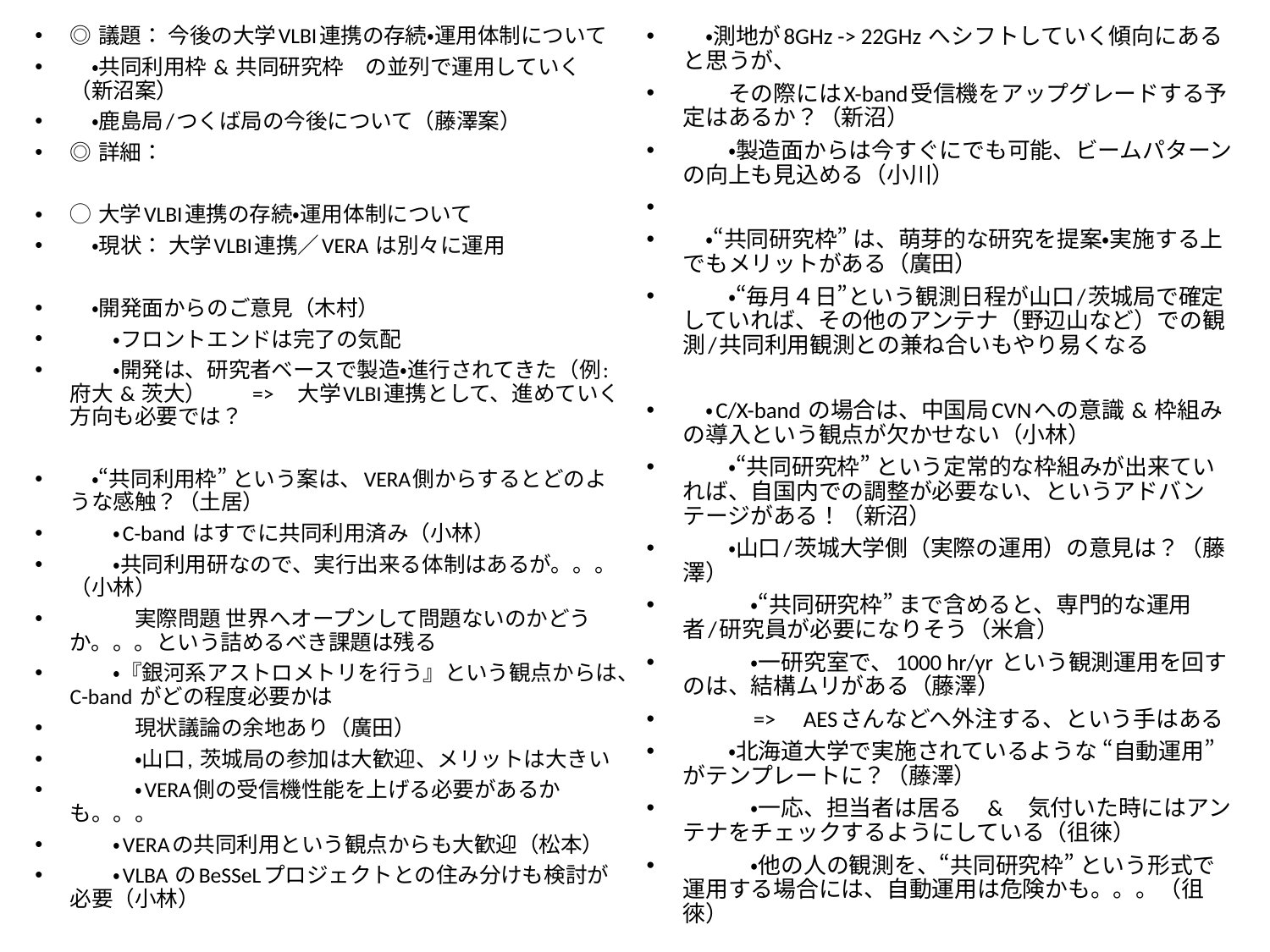

◎ 議題： 今後の大学VLBI連携の存続・運用体制について
　・共同利用枠 & 共同研究枠　の並列で運用していく（新沼案）
　・鹿島局/つくば局の今後について（藤澤案）
◎ 詳細：

◯ 大学VLBI連携の存続・運用体制について
　・現状： 大学VLBI連携／VERA は別々に運用

　・開発面からのご意見（木村）
　　・フロントエンドは完了の気配
　　・開発は、研究者ベースで製造・進行されてきた（例: 府大 & 茨大）　　=>　大学VLBI連携として、進めていく方向も必要では？

　・“共同利用枠” という案は、VERA側からするとどのような感触？（土居）
　　・C-band はすでに共同利用済み（小林）
　　・共同利用研なので、実行出来る体制はあるが。。。（小林）
　　　実際問題 世界へオープンして問題ないのかどうか。。。という詰めるべき課題は残る
　　・『銀河系アストロメトリを行う』という観点からは、C-band がどの程度必要かは
　　　現状議論の余地あり（廣田）
　　　・山口, 茨城局の参加は大歓迎、メリットは大きい
　　　・VERA側の受信機性能を上げる必要があるかも。。。
　　・VERAの共同利用という観点からも大歓迎（松本）
　　・VLBA のBeSSeLプロジェクトとの住み分けも検討が必要（小林）

　・測地が8GHz -> 22GHz へシフトしていく傾向にあると思うが、
　　その際にはX-band受信機をアップグレードする予定はあるか？（新沼）
　　・製造面からは今すぐにでも可能、ビームパターンの向上も見込める（小川）

　・“共同研究枠” は、萌芽的な研究を提案・実施する上でもメリットがある（廣田）
　　・“毎月４日”という観測日程が山口/茨城局で確定していれば、その他のアンテナ（野辺山など）での観測/共同利用観測との兼ね合いもやり易くなる

　・C/X-band の場合は、中国局CVNへの意識 & 枠組みの導入という観点が欠かせない（小林）
　　・“共同研究枠” という定常的な枠組みが出来ていれば、自国内での調整が必要ない、というアドバンテージがある！（新沼）
　　・山口/茨城大学側（実際の運用）の意見は？（藤澤）
　　　・“共同研究枠” まで含めると、専門的な運用者/研究員が必要になりそう（米倉）
　　　・一研究室で、1000 hr/yr という観測運用を回すのは、結構ムリがある（藤澤）
　　　=>　AESさんなどへ外注する、という手はある
　　・北海道大学で実施されているような “自動運用” がテンプレートに？（藤澤）
　　　・一応、担当者は居る　&　気付いた時にはアンテナをチェックするようにしている（徂徠）
　　　・他の人の観測を、“共同研究枠” という形式で運用する場合には、自動運用は危険かも。。。（徂徠）